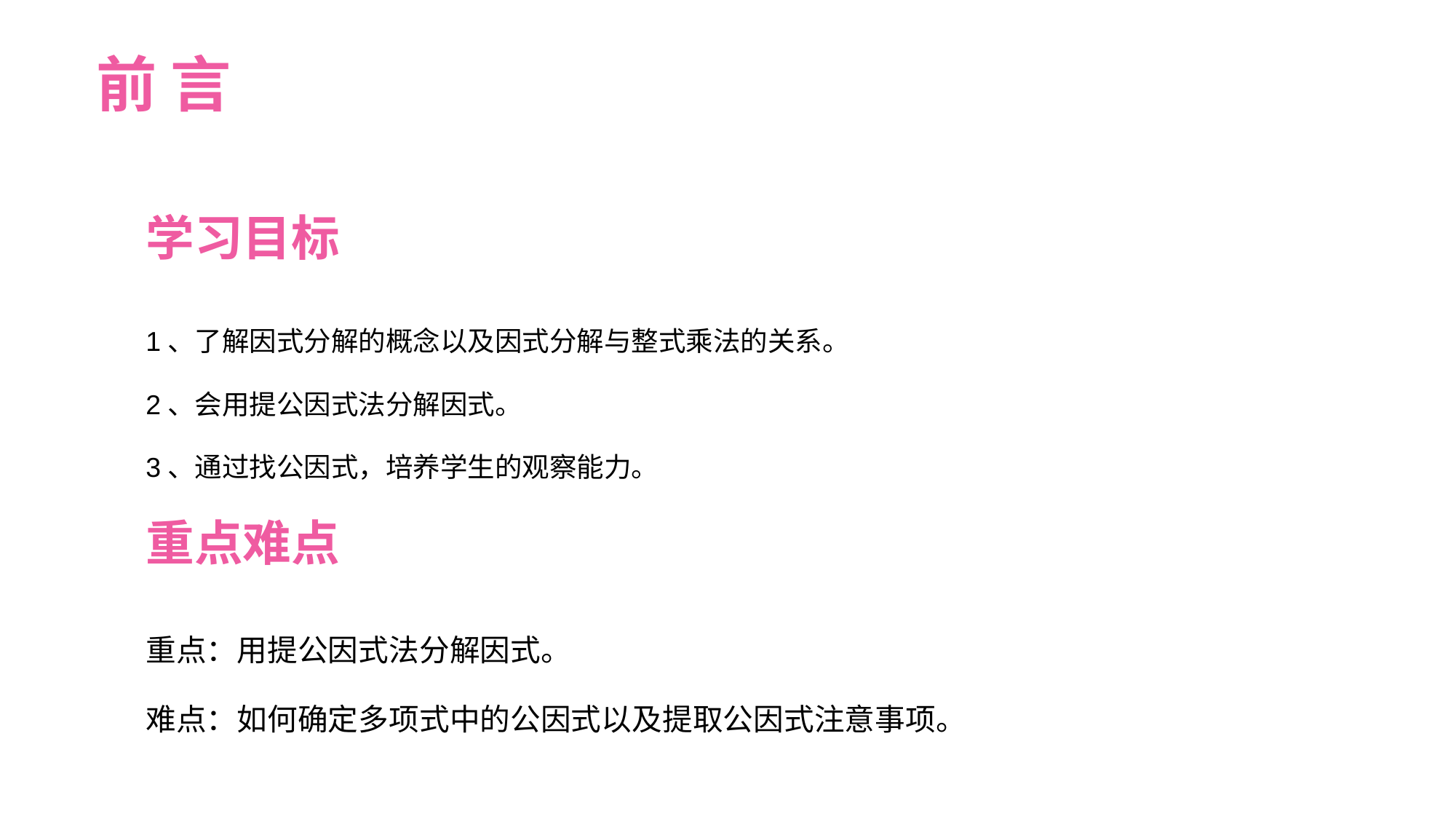

前 言
学习目标
1、了解因式分解的概念以及因式分解与整式乘法的关系。
2、会用提公因式法分解因式。
3、通过找公因式，培养学生的观察能力。
重点难点
重点：用提公因式法分解因式。
难点：如何确定多项式中的公因式以及提取公因式注意事项。